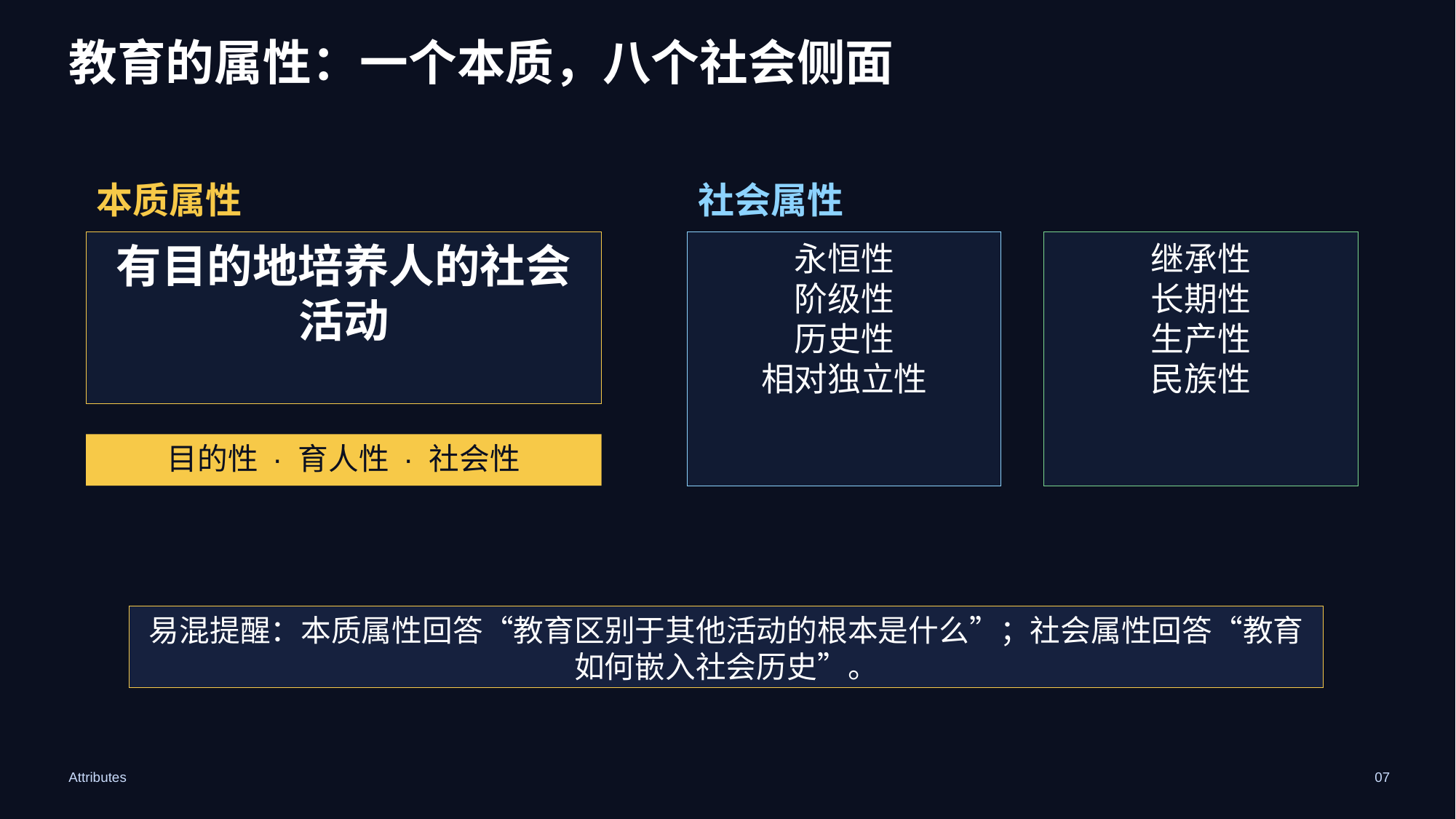

# 教育属性
教育的属性：一个本质，八个社会侧面
本质属性
社会属性
有目的地培养人的社会活动
永恒性
阶级性
历史性
相对独立性
继承性
长期性
生产性
民族性
目的性 · 育人性 · 社会性
易混提醒：本质属性回答“教育区别于其他活动的根本是什么”；社会属性回答“教育如何嵌入社会历史”。
Attributes
07